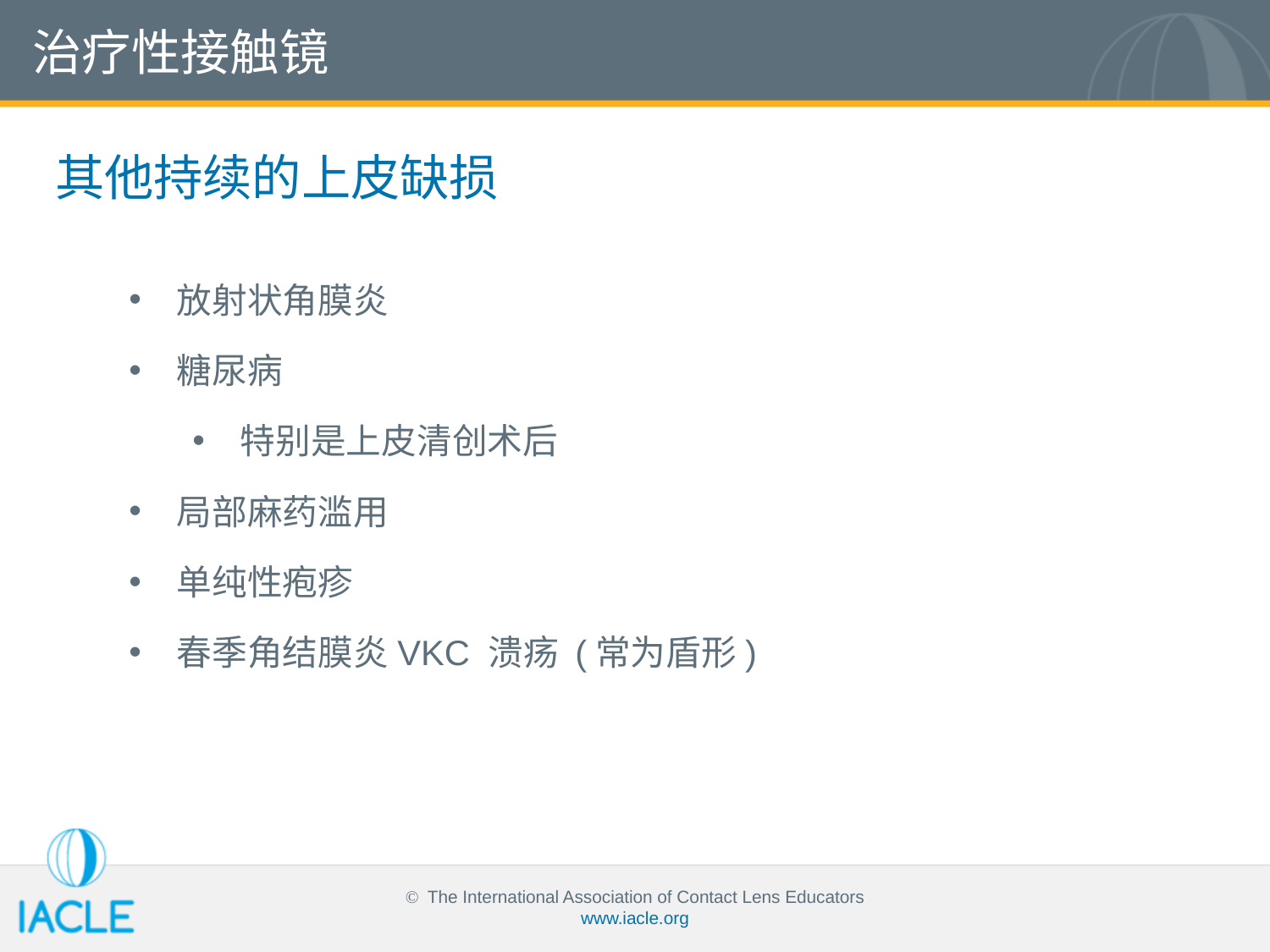

治疗性接触镜
其他持续的上皮缺损
放射状角膜炎
糖尿病
特别是上皮清创术后
局部麻药滥用
单纯性疱疹
春季角结膜炎VKC 溃疡 (常为盾形)